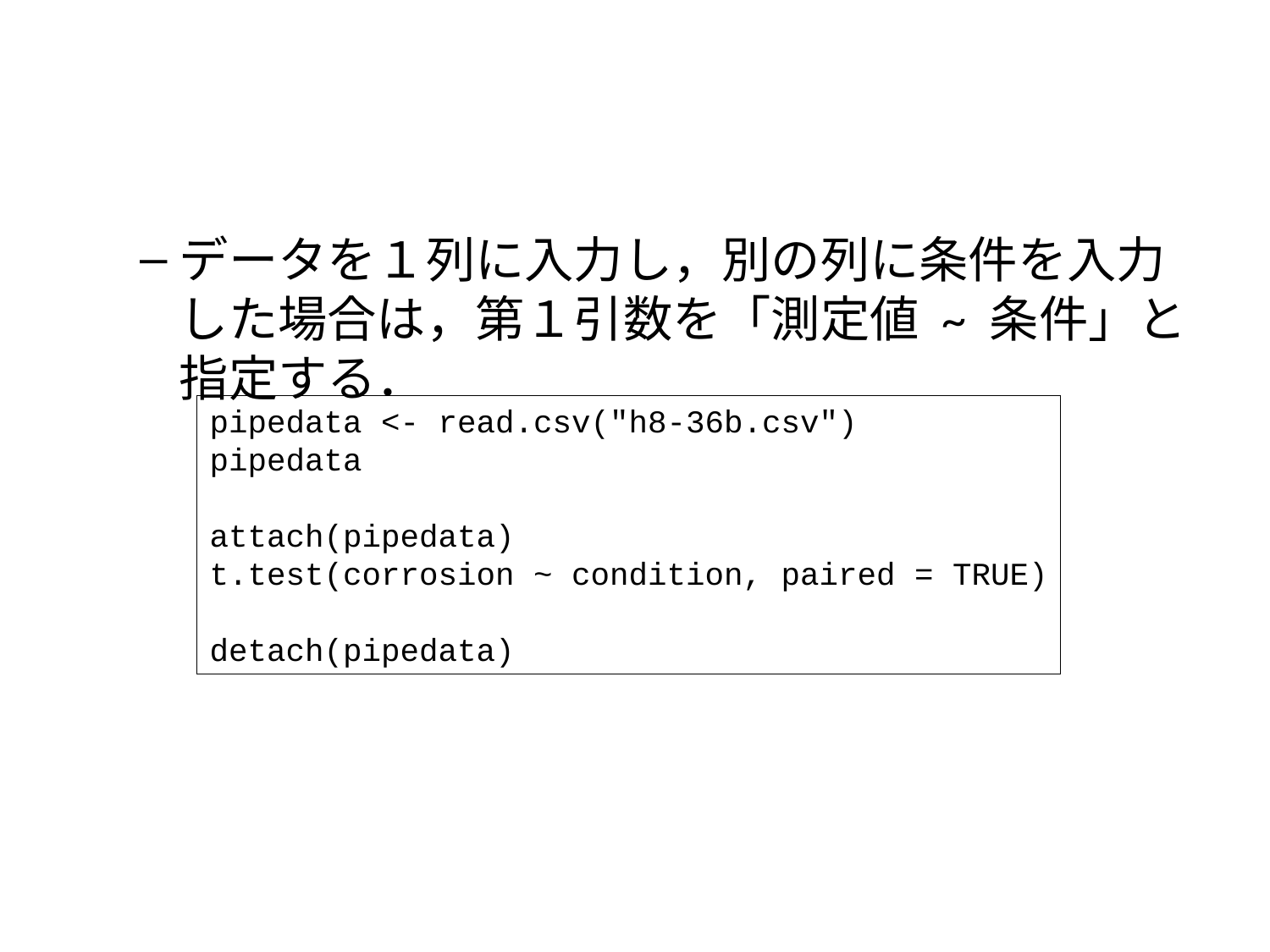

#
データを１列に入力し，別の列に条件を入力した場合は，第１引数を「測定値 ~ 条件」と指定する．
pipedata <- read.csv("h8-36b.csv")
pipedata

attach(pipedata)
t.test(corrosion ~ condition, paired = TRUE)

detach(pipedata)